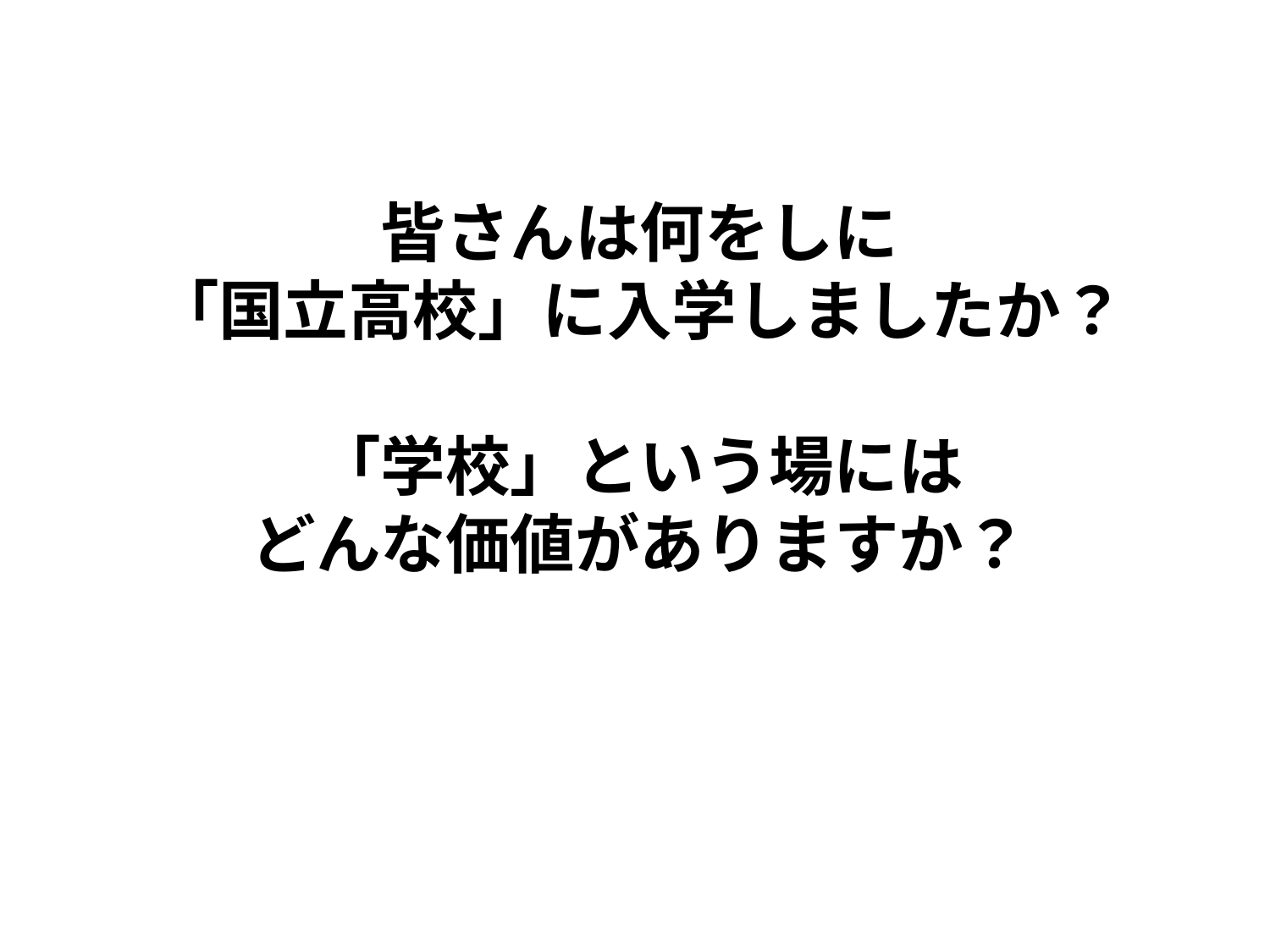

# 皆さんは何をしに 「国立高校」に入学しましたか？ 「学校」という場には どんな価値がありますか？